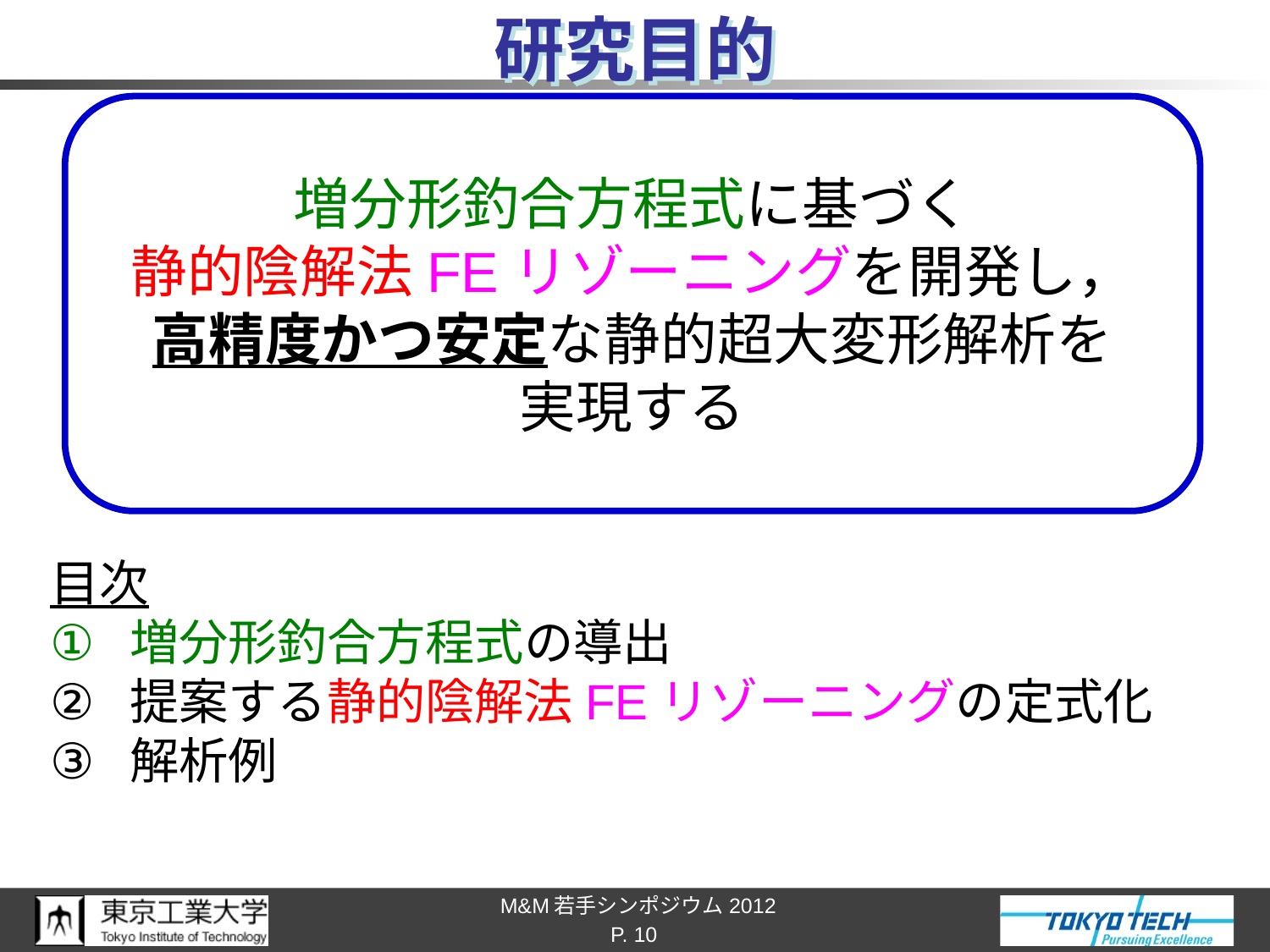

# 研究目的
増分形釣合方程式に基づく
静的陰解法FEリゾーニングを開発し，
高精度かつ安定な静的超大変形解析を
実現する
目次
増分形釣合方程式の導出
提案する静的陰解法FEリゾーニングの定式化
解析例
P. 10